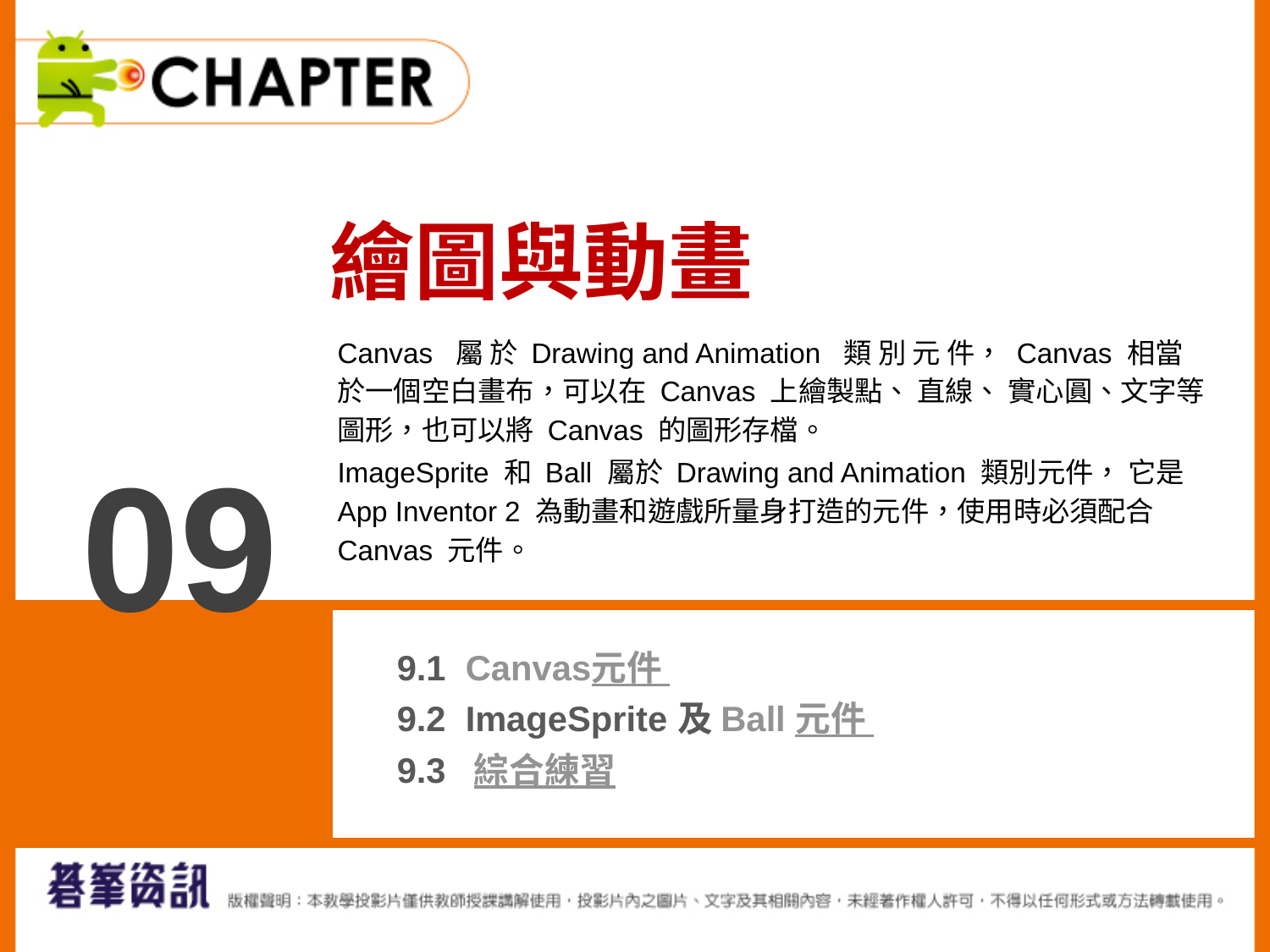

繪圖與動畫
Canvas  屬 於 Drawing and Animation  類 別 元 件， Canvas 相當於一個空白畫布，可以在 Canvas 上繪製點、 直線、 實心圓、文字等圖形，也可以將 Canvas 的圖形存檔。
ImageSprite 和 Ball 屬於 Drawing and Animation 類別元件， 它是 App Inventor 2 為動畫和遊戲所量身打造的元件，使用時必須配合 Canvas 元件。
09
9.1  Canvas元件
9.2  ImageSprite 及 Ball 元件
9.3  綜合練習